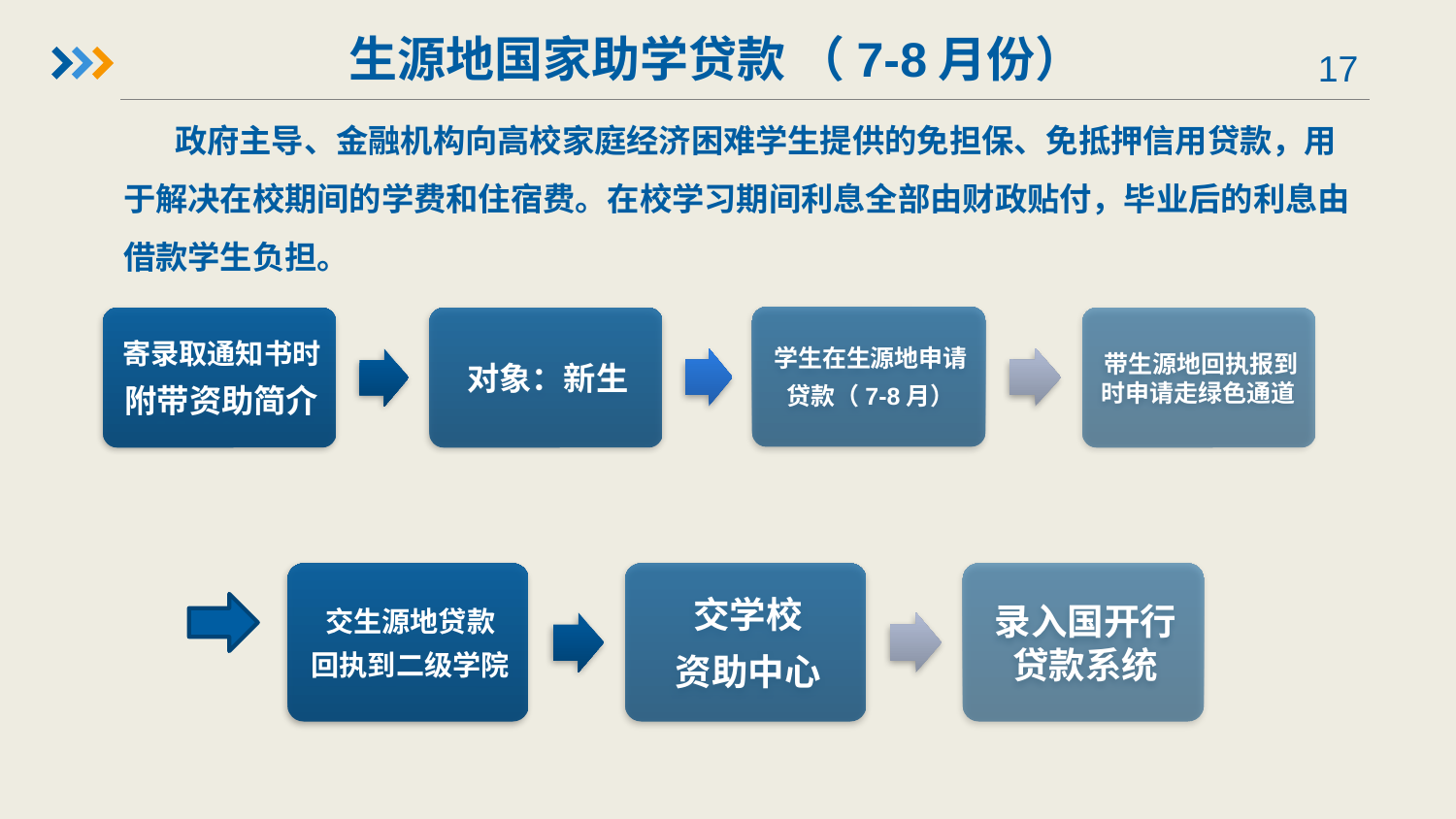

生源地国家助学贷款 （7-8月份）
      政府主导、金融机构向高校家庭经济困难学生提供的免担保、免抵押信用贷款，用于解决在校期间的学费和住宿费。在校学习期间利息全部由财政贴付，毕业后的利息由借款学生负担。
寄录取通知书时
附带资助简介

对象：新生

学生在生源地申请
贷款（7-8月）

带生源地回执报到时申请走绿色通道
交生源地贷款
回执到二级学院

交学校
资助中心

录入国开行贷款系统